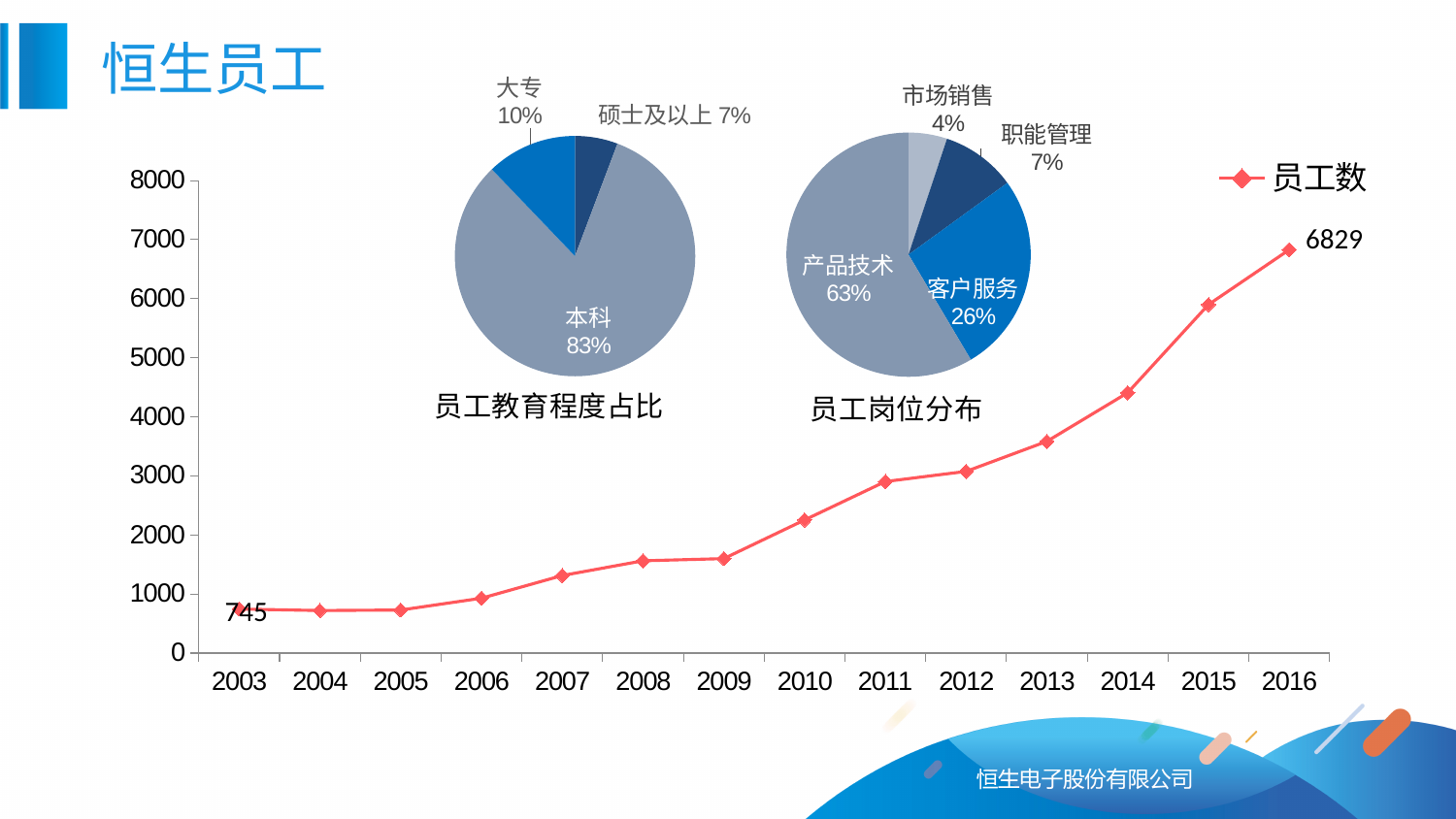

恒生员工

### Chart: 员工教育程度占比

| Category |  |
|---|---|
| 教育程度类别 | None |
| 硕士及以上 | 0.05740866802813705 |
| 本科 | 0.8200589970501475 |
| 大专 | 0.1213977762650329 |

### Chart: 员工岗位分布

| Category | 员工岗位分布 |
|---|---|
| 市场销售 | 225.0 |
| 职能管理 | 436.0 |
| 客户服务 | 1167.0 |
| 产品技术 | 2579.0 |

### Chart

| Category | 员工数 |
|---|---|
| 2003 | 745.0 |
| 2004 | 719.0 |
| 2005 | 728.0 |
| 2006 | 928.0 |
| 2007 | 1312.0 |
| 2008 | 1561.0 |
| 2009 | 1599.0 |
| 2010 | 2254.0 |
| 2011 | 2904.0 |
| 2012 | 3076.0 |
| 2013 | 3584.0 |
| 2014 | 4407.0 |
| 2015 | 5900.0 |
| 2016 | 6829.0 |
6829
745